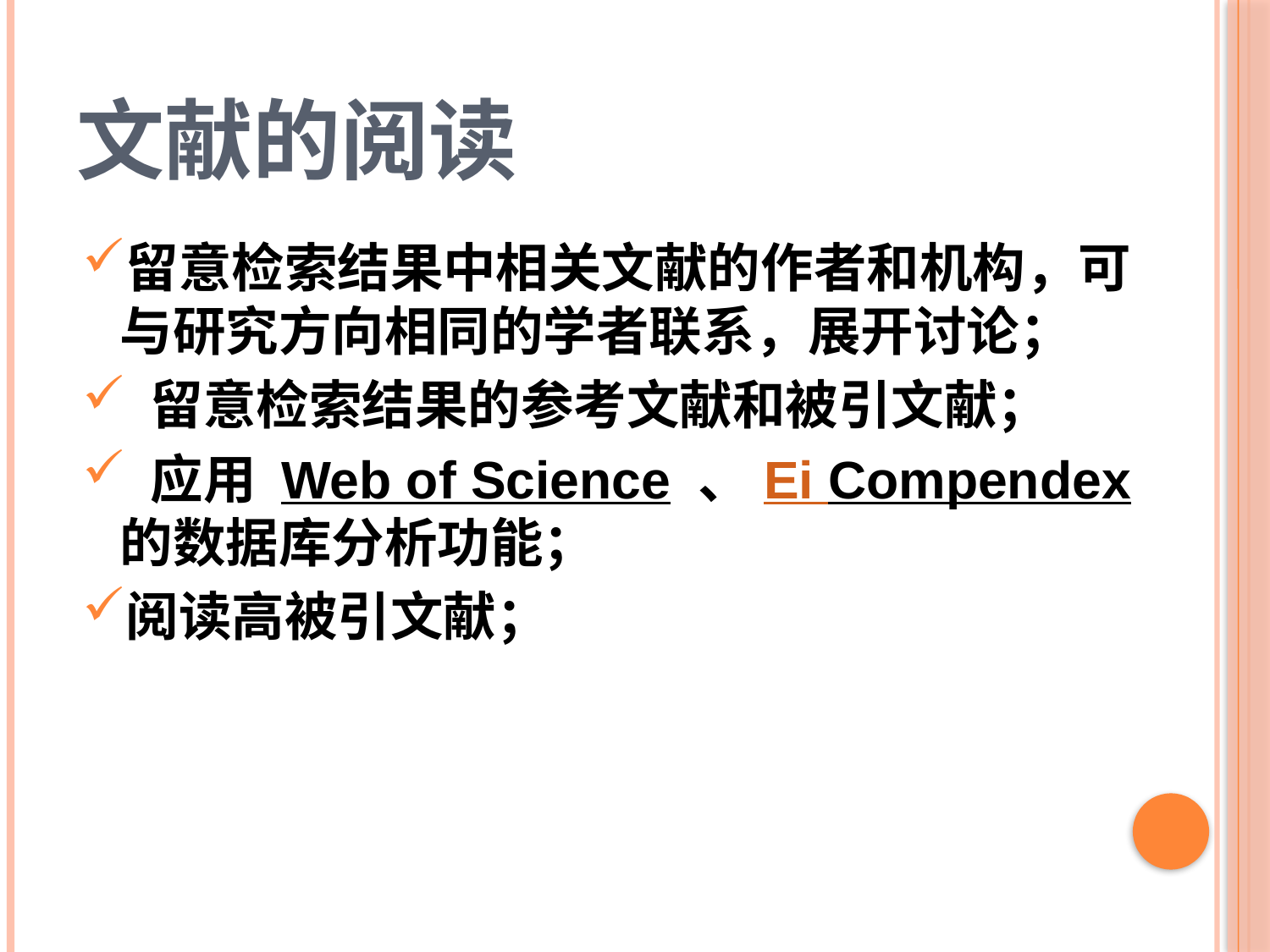

文献的阅读
留意检索结果中相关文献的作者和机构，可与研究方向相同的学者联系，展开讨论；
 留意检索结果的参考文献和被引文献；
 应用 Web of Science 、Ei Compendex 的数据库分析功能；
阅读高被引文献；